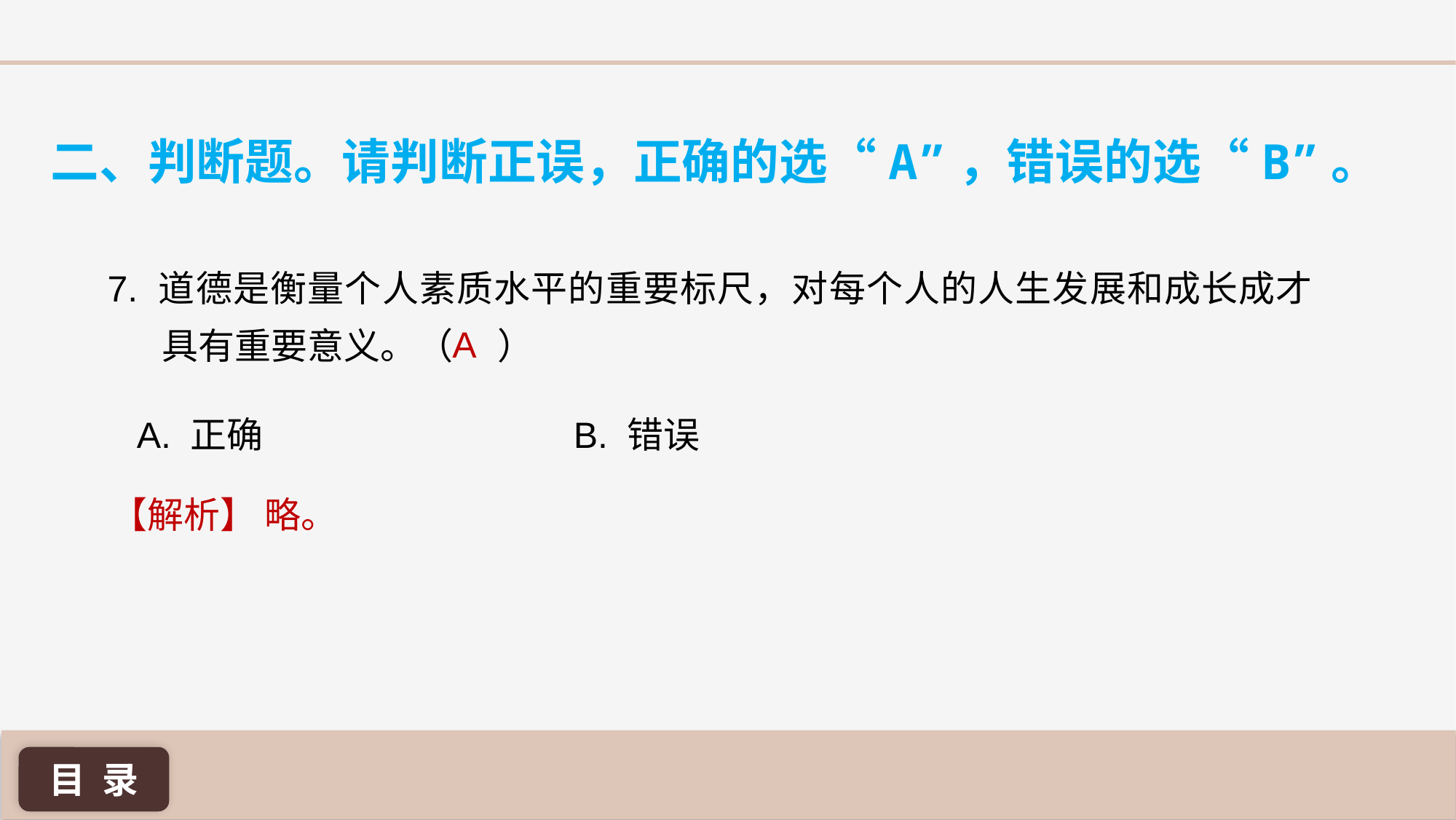

二、判断题。请判断正误，正确的选“A”，错误的选“B”。
7. 道德是衡量个人素质水平的重要标尺，对每个人的人生发展和成长成才具有重要意义。（	 ）
A
A. 正确 			B. 错误
【解析】 略。